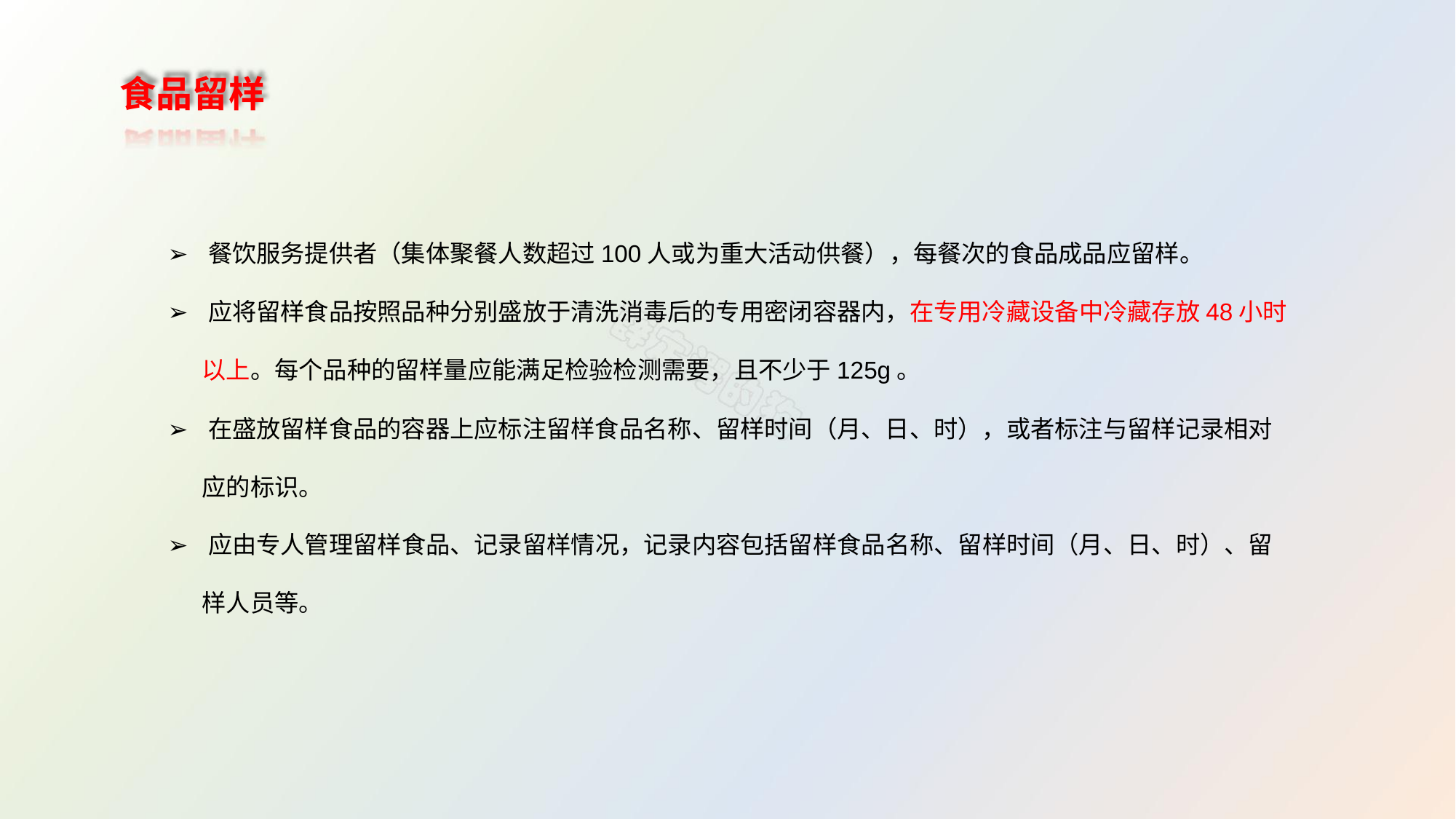

食品留样
➢ 餐饮服务提供者（集体聚餐人数超过100人或为重大活动供餐），每餐次的食品成品应留样。
➢ 应将留样食品按照品种分别盛放于清洗消毒后的专用密闭容器内，在专用冷藏设备中冷藏存放48小时
以上。每个品种的留样量应能满足检验检测需要，且不少于125g。
➢ 在盛放留样食品的容器上应标注留样食品名称、留样时间（月、日、时），或者标注与留样记录相对
应的标识。
➢ 应由专人管理留样食品、记录留样情况，记录内容包括留样食品名称、留样时间（月、日、时）、留
样人员等。